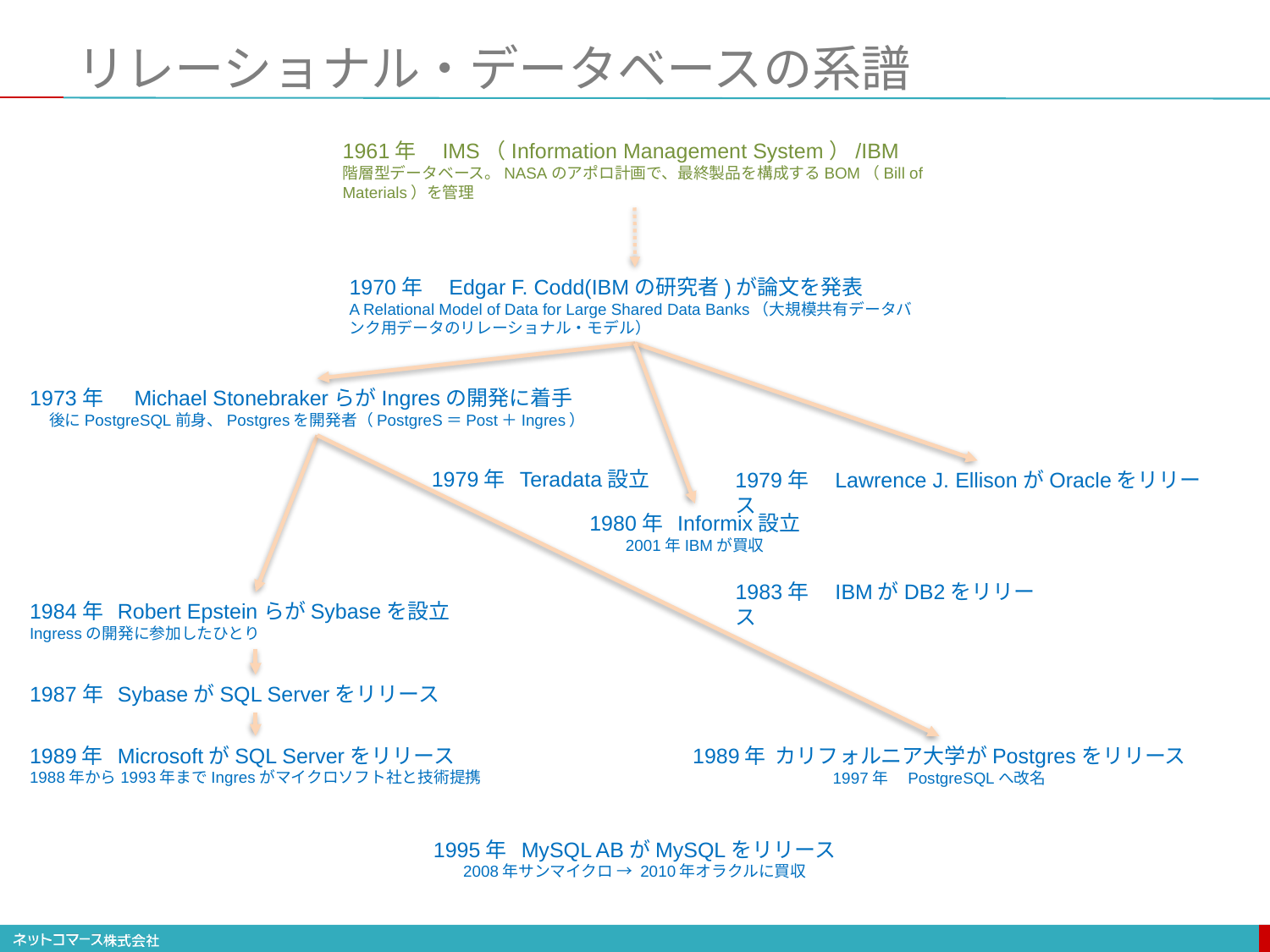

# リレーショナル・データベースの系譜
1961年　IMS（Information Management System）/IBM
階層型データベース。NASAのアポロ計画で、最終製品を構成するBOM（Bill of Materials）を管理
1970年　Edgar F. Codd(IBMの研究者)が論文を発表
A Relational Model of Data for Large Shared Data Banks（大規模共有データバンク用データのリレーショナル・モデル）
1973年　 Michael StonebrakerらがIngresの開発に着手
後にPostgreSQL前身、Postgresを開発者（PostgreS＝Post＋Ingres）
1979年  Teradata設立
1979年　Lawrence J. EllisonがOracleをリリース
1980年  Informix設立
2001年IBMが買収
1983年　IBMがDB2をリリース
1984年  Robert EpsteinらがSybaseを設立
Ingressの開発に参加したひとり
1987年  SybaseがSQL Serverをリリース
1989年  MicrosoftがSQL Serverをリリース
1988年から1993年までIngresがマイクロソフト社と技術提携
1989年  カリフォルニア大学がPostgresをリリース
1997年　PostgreSQLへ改名
1995年  MySQL ABがMySQLをリリース
2008年サンマイクロ → 2010年オラクルに買収